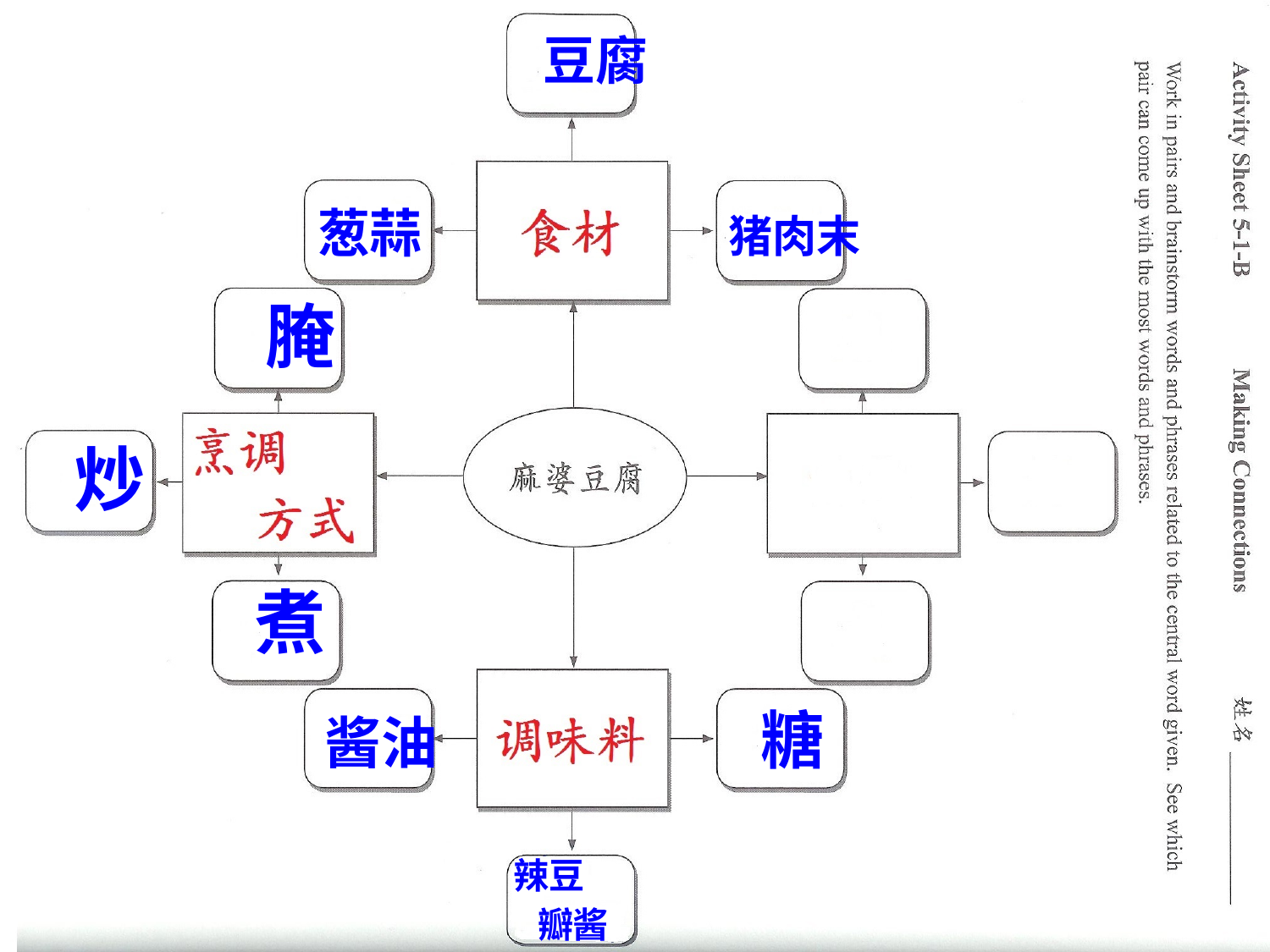

# 豆腐 葱蒜                   猪肉末

                  腌

   炒

              煮
               酱油                         糖
              辣豆
                 瓣酱